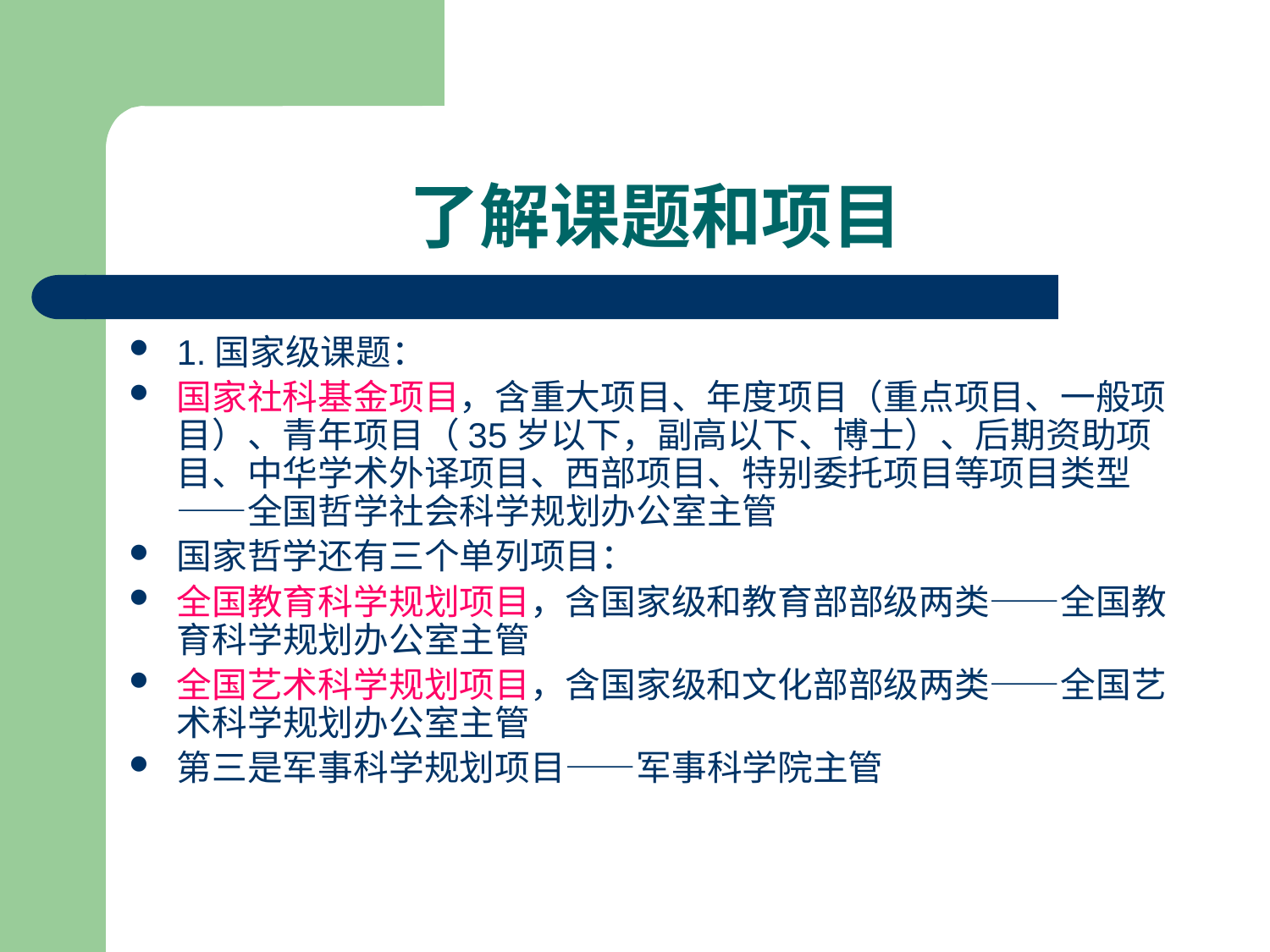

# 了解课题和项目
1.国家级课题：
国家社科基金项目，含重大项目、年度项目（重点项目、一般项目）、青年项目（35岁以下，副高以下、博士）、后期资助项目、中华学术外译项目、西部项目、特别委托项目等项目类型 ——全国哲学社会科学规划办公室主管
国家哲学还有三个单列项目：
全国教育科学规划项目，含国家级和教育部部级两类——全国教育科学规划办公室主管
全国艺术科学规划项目，含国家级和文化部部级两类——全国艺术科学规划办公室主管
第三是军事科学规划项目——军事科学院主管